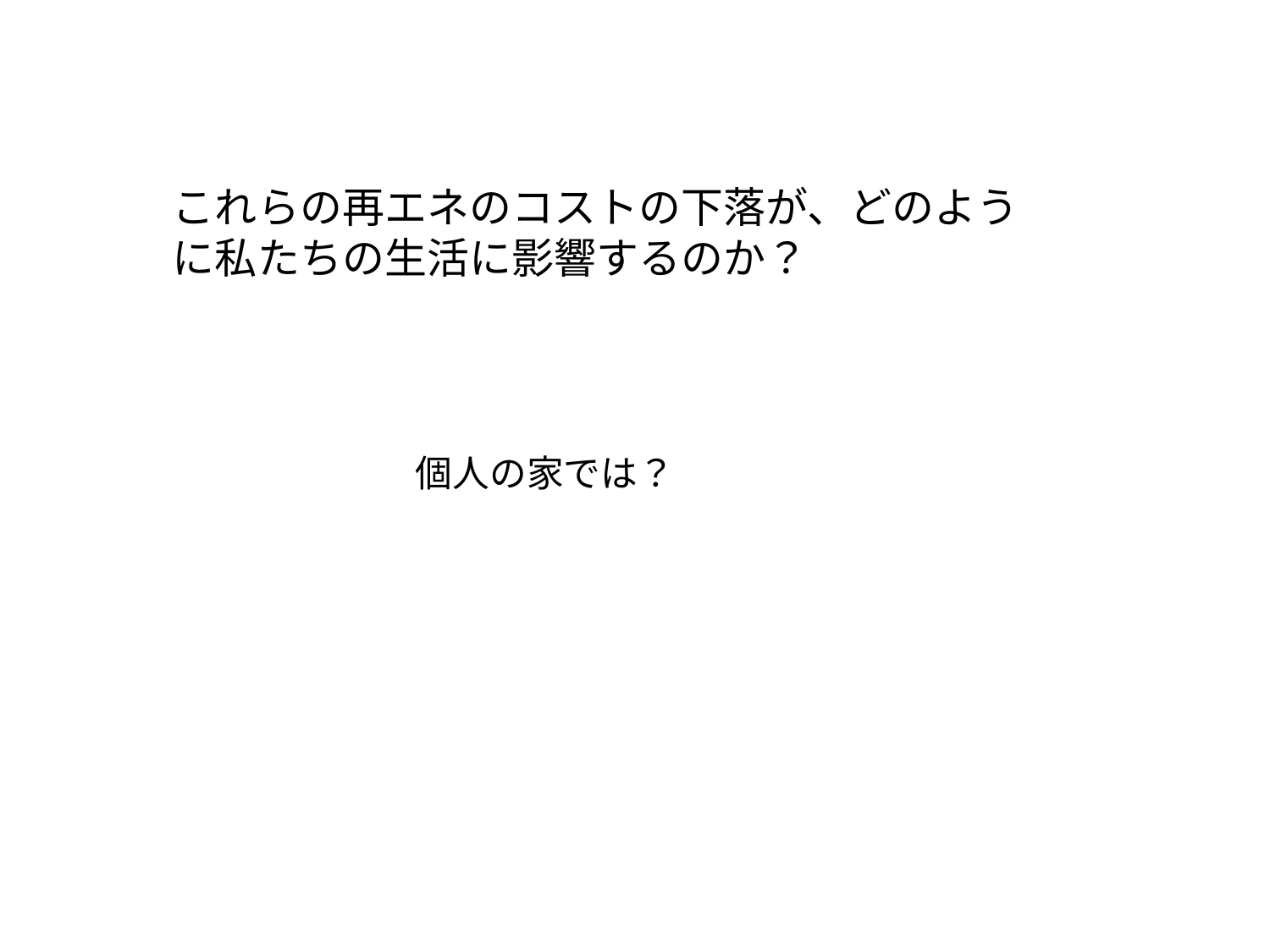

これらの再エネのコストの下落が、どのように私たちの生活に影響するのか？
個人の家では？